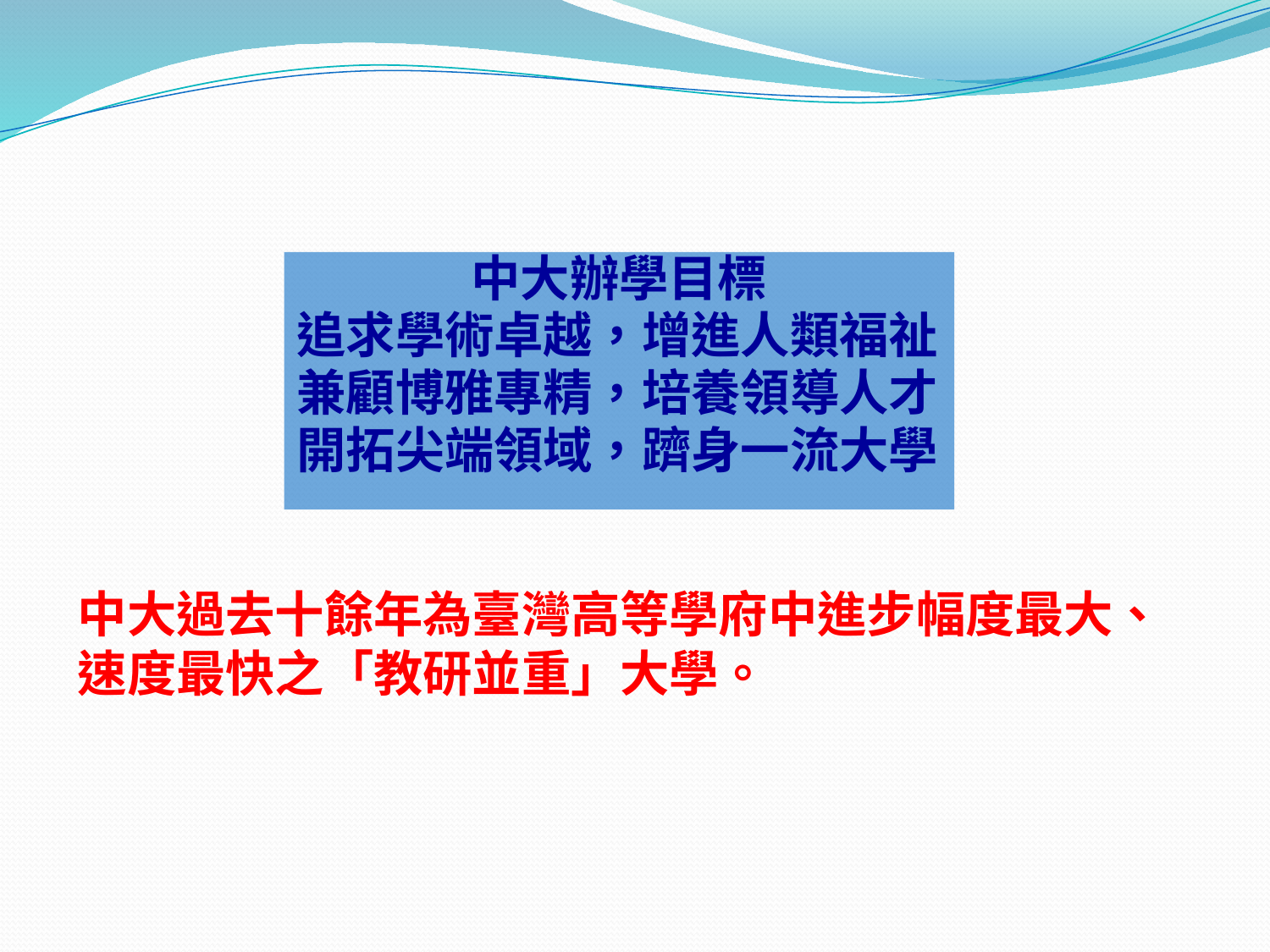

中大辦學目標
追求學術卓越，增進人類福祉
兼顧博雅專精，培養領導人才
開拓尖端領域，躋身一流大學
中大過去十餘年為臺灣高等學府中進步幅度最大、速度最快之「教研並重」大學。